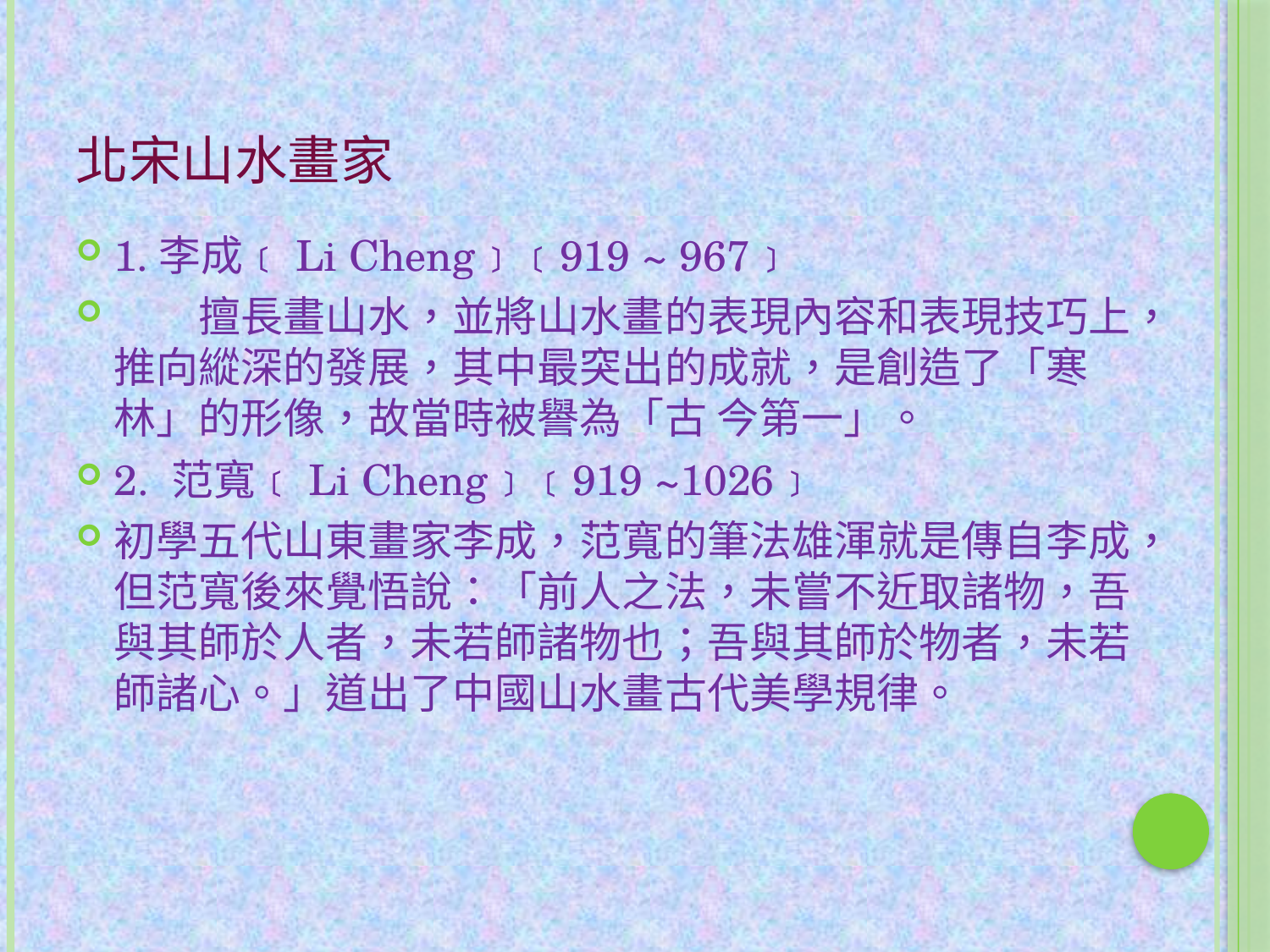

# 北宋山水畫家
1.李成﹝Li Cheng﹞﹝919 ~ 967﹞
　　擅長畫山水，並將山水畫的表現內容和表現技巧上，推向縱深的發展，其中最突出的成就，是創造了「寒林」的形像，故當時被譽為「古 今第一」。
2. 范寬﹝Li Cheng﹞﹝919 ~1026﹞
初學五代山東畫家李成，范寬的筆法雄渾就是傳自李成，但范寬後來覺悟說：「前人之法，未嘗不近取諸物，吾與其師於人者，未若師諸物也；吾與其師於物者，未若師諸心。」道出了中國山水畫古代美學規律。